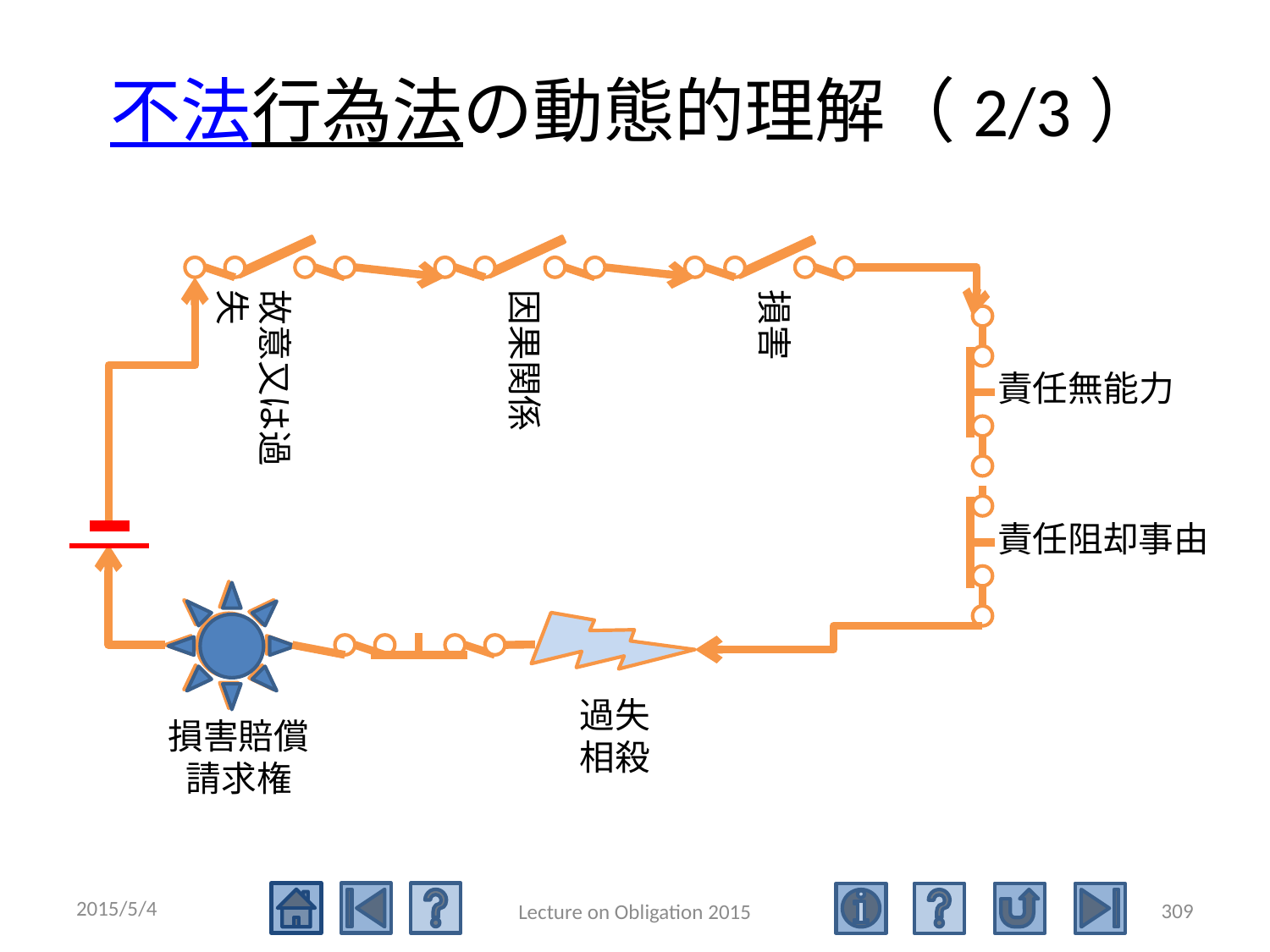

# 不法行為法の動態的理解（2/3）

故意又は過失

因果関係

損害
責任無能力

責任阻却事由

過失
相殺

損害賠償
請求権
2015/5/4
309
Lecture on Obligation 2015